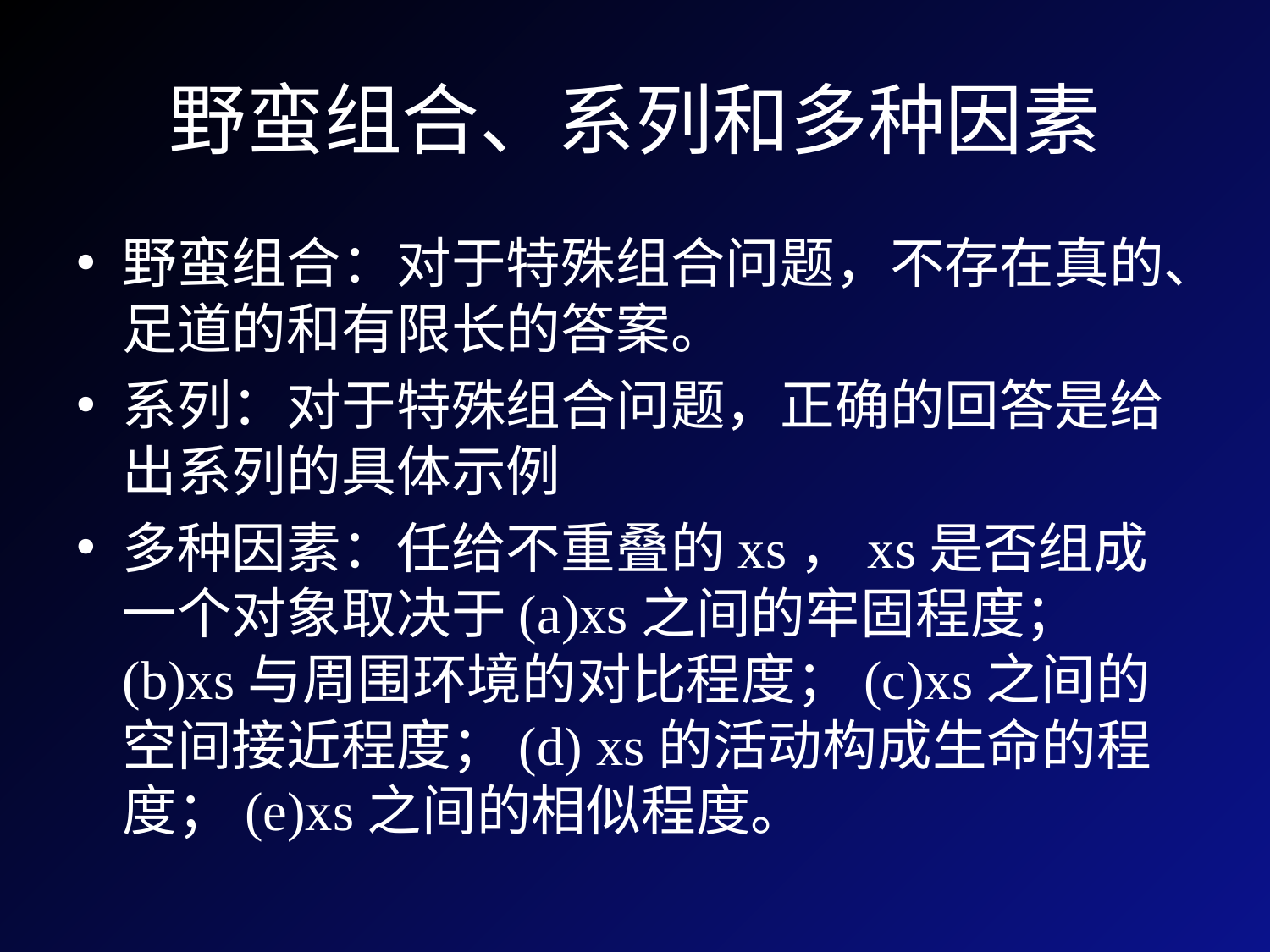

# 野蛮组合、系列和多种因素
野蛮组合：对于特殊组合问题，不存在真的、足道的和有限长的答案。
系列：对于特殊组合问题，正确的回答是给出系列的具体示例
多种因素：任给不重叠的xs，xs是否组成一个对象取决于(a)xs之间的牢固程度；(b)xs与周围环境的对比程度；(c)xs之间的空间接近程度；(d) xs的活动构成生命的程度；(e)xs之间的相似程度。